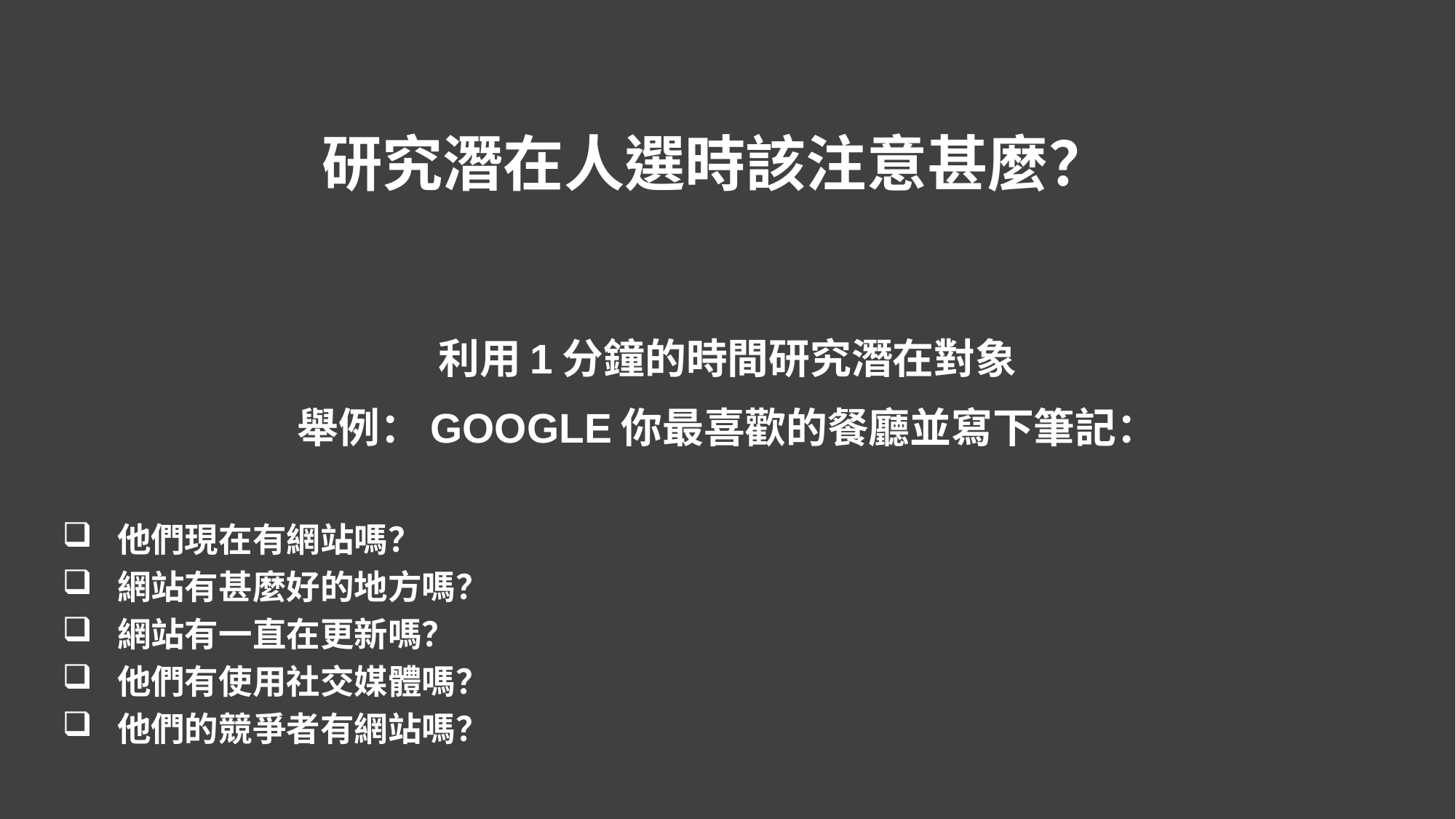

研究潛在人選時該注意甚麼？

利用1分鐘的時間研究潛在對象
舉例：GOOGLE你最喜歡的餐廳並寫下筆記：
他們現在有網站嗎？
網站有甚麼好的地方嗎？
網站有一直在更新嗎？
他們有使用社交媒體嗎？
他們的競爭者有網站嗎？